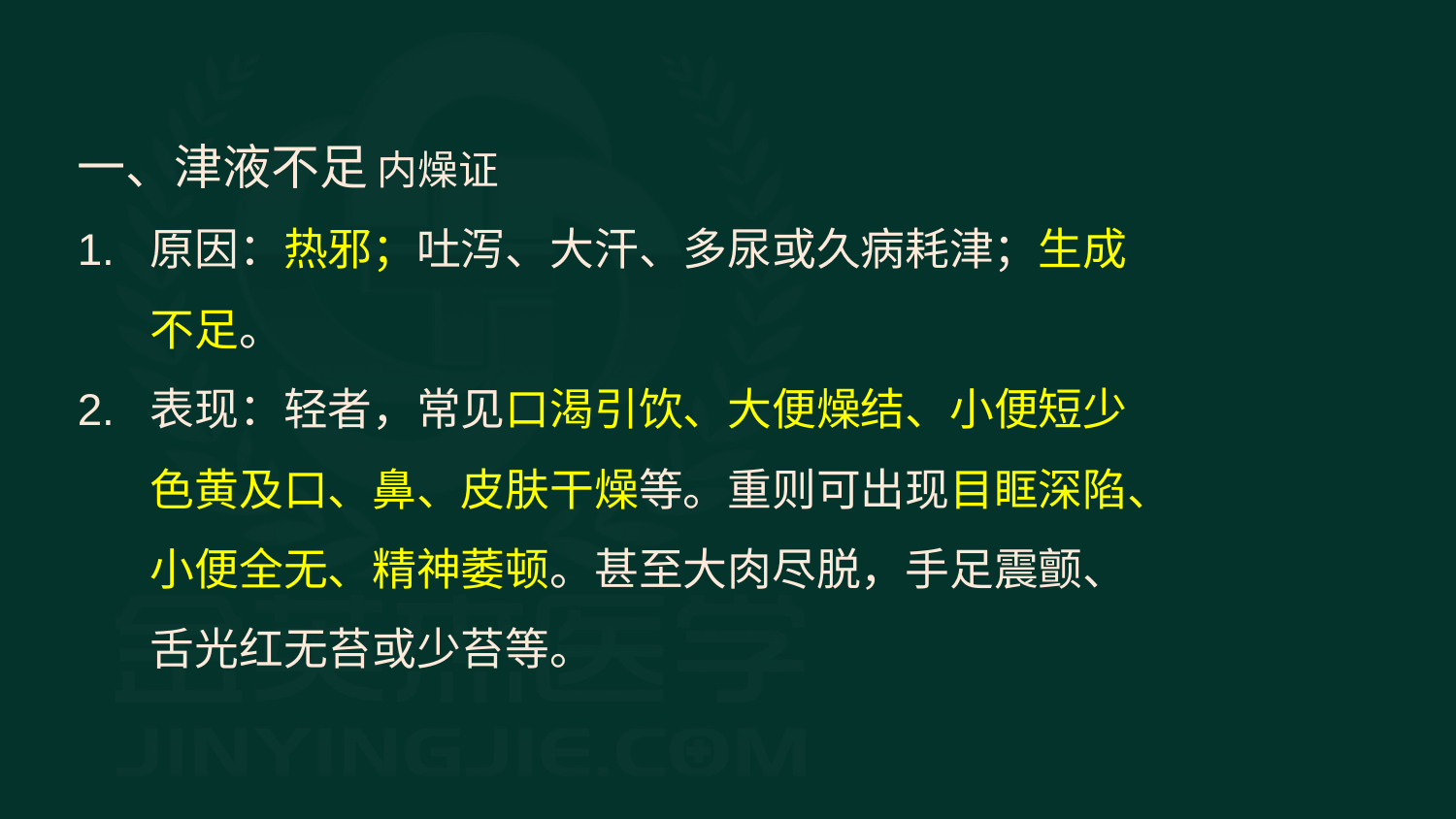

一、津液不足 内燥证
原因：热邪；吐泻、大汗、多尿或久病耗津；生成不足。
表现：轻者，常见口渴引饮、大便燥结、小便短少色黄及口、鼻、皮肤干燥等。重则可出现目眶深陷、小便全无、精神萎顿。甚至大肉尽脱，手足震颤、舌光红无苔或少苔等。